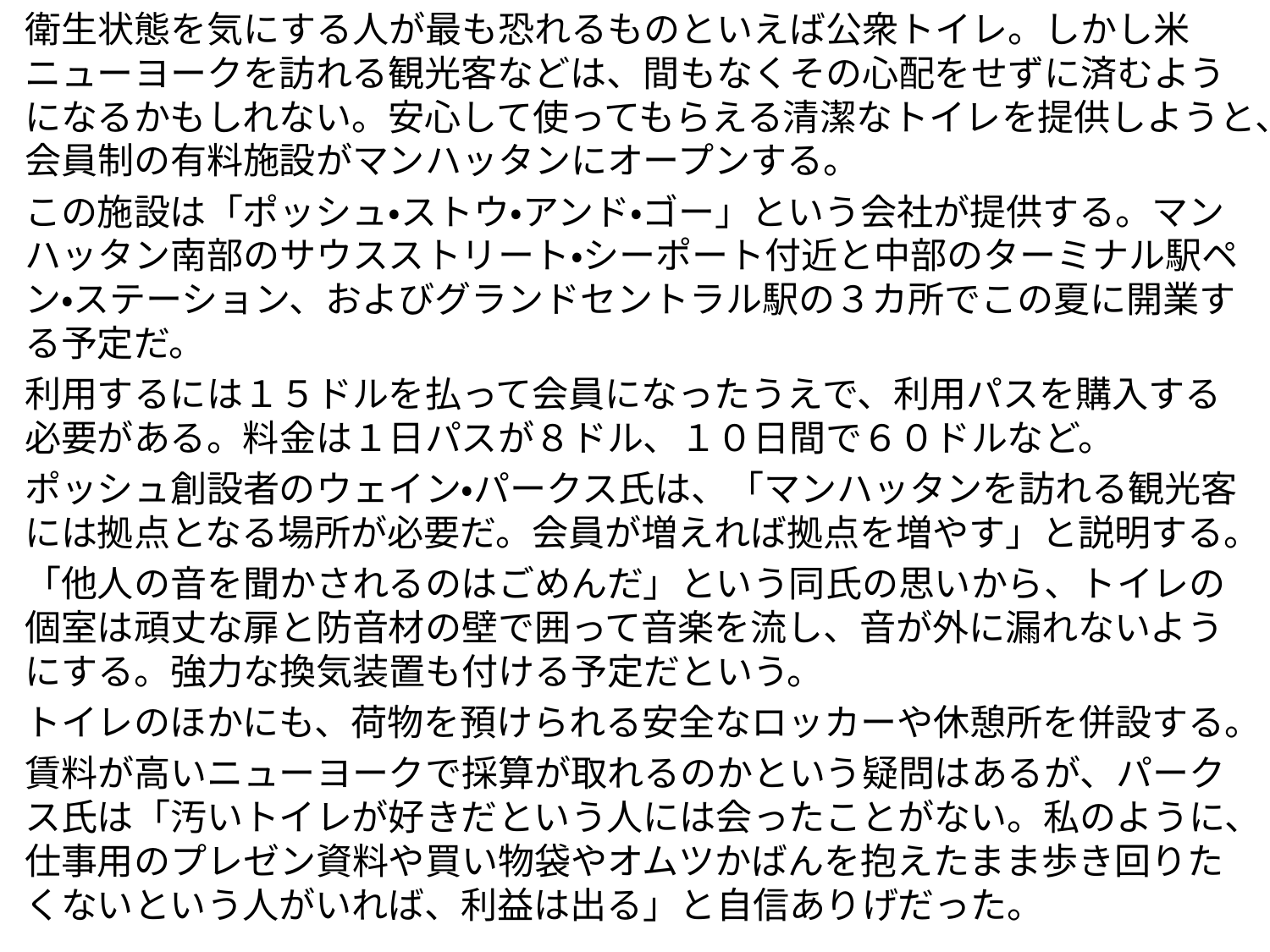

衛生状態を気にする人が最も恐れるものといえば公衆トイレ。しかし米ニューヨークを訪れる観光客などは、間もなくその心配をせずに済むようになるかもしれない。安心して使ってもらえる清潔なトイレを提供しようと、会員制の有料施設がマンハッタンにオープンする。
この施設は「ポッシュ・ストウ・アンド・ゴー」という会社が提供する。マンハッタン南部のサウスストリート・シーポート付近と中部のターミナル駅ペン・ステーション、およびグランドセントラル駅の３カ所でこの夏に開業する予定だ。
利用するには１５ドルを払って会員になったうえで、利用パスを購入する必要がある。料金は１日パスが８ドル、１０日間で６０ドルなど。
ポッシュ創設者のウェイン・パークス氏は、「マンハッタンを訪れる観光客には拠点となる場所が必要だ。会員が増えれば拠点を増やす」と説明する。
「他人の音を聞かされるのはごめんだ」という同氏の思いから、トイレの個室は頑丈な扉と防音材の壁で囲って音楽を流し、音が外に漏れないようにする。強力な換気装置も付ける予定だという。
トイレのほかにも、荷物を預けられる安全なロッカーや休憩所を併設する。
賃料が高いニューヨークで採算が取れるのかという疑問はあるが、パークス氏は「汚いトイレが好きだという人には会ったことがない。私のように、仕事用のプレゼン資料や買い物袋やオムツかばんを抱えたまま歩き回りたくないという人がいれば、利益は出る」と自信ありげだった。